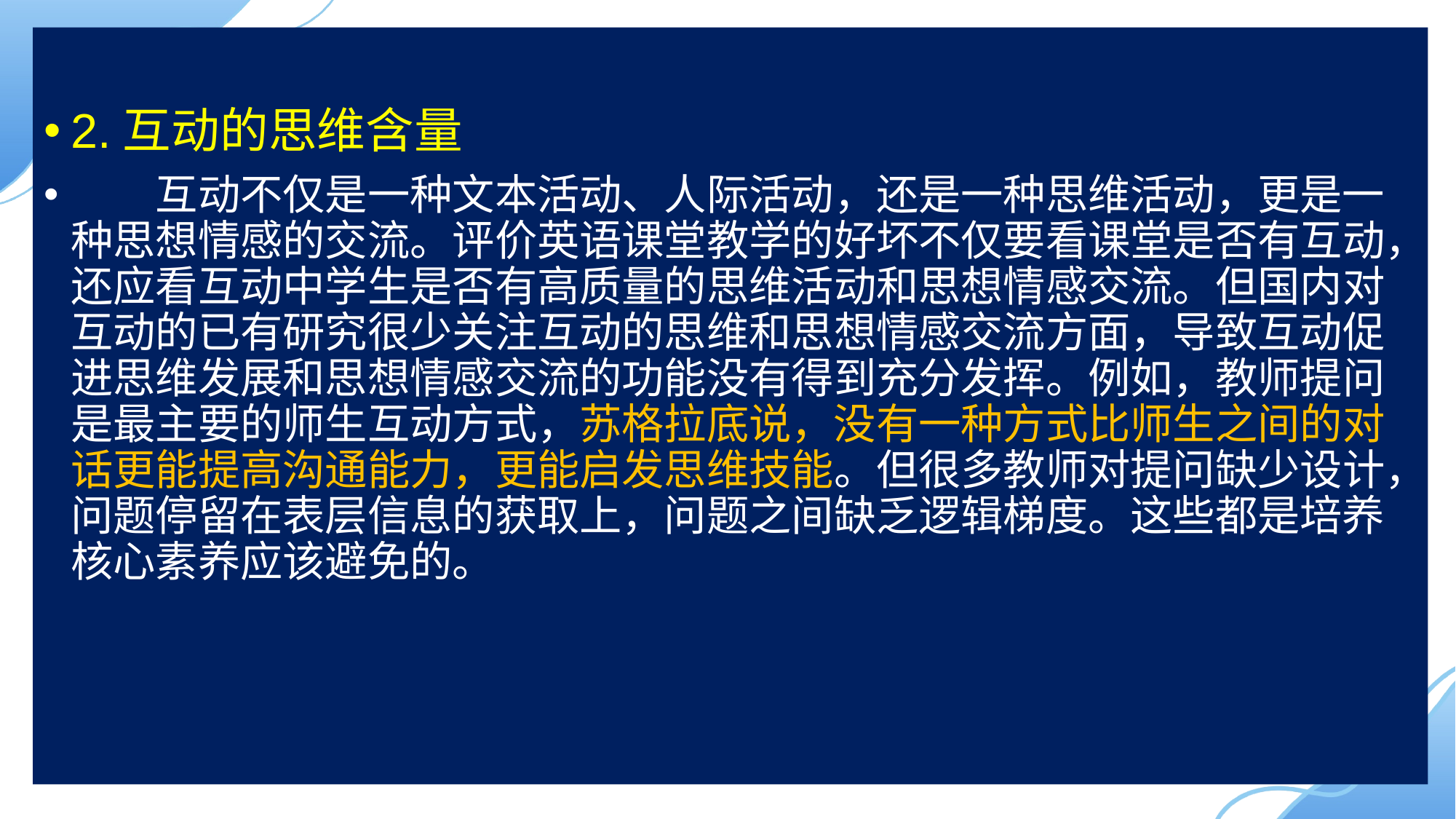

2.互动的思维含量
　　互动不仅是一种文本活动、人际活动，还是一种思维活动，更是一种思想情感的交流。评价英语课堂教学的好坏不仅要看课堂是否有互动，还应看互动中学生是否有高质量的思维活动和思想情感交流。但国内对互动的已有研究很少关注互动的思维和思想情感交流方面，导致互动促进思维发展和思想情感交流的功能没有得到充分发挥。例如，教师提问是最主要的师生互动方式，苏格拉底说，没有一种方式比师生之间的对话更能提高沟通能力，更能启发思维技能。但很多教师对提问缺少设计，问题停留在表层信息的获取上，问题之间缺乏逻辑梯度。这些都是培养核心素养应该避免的。